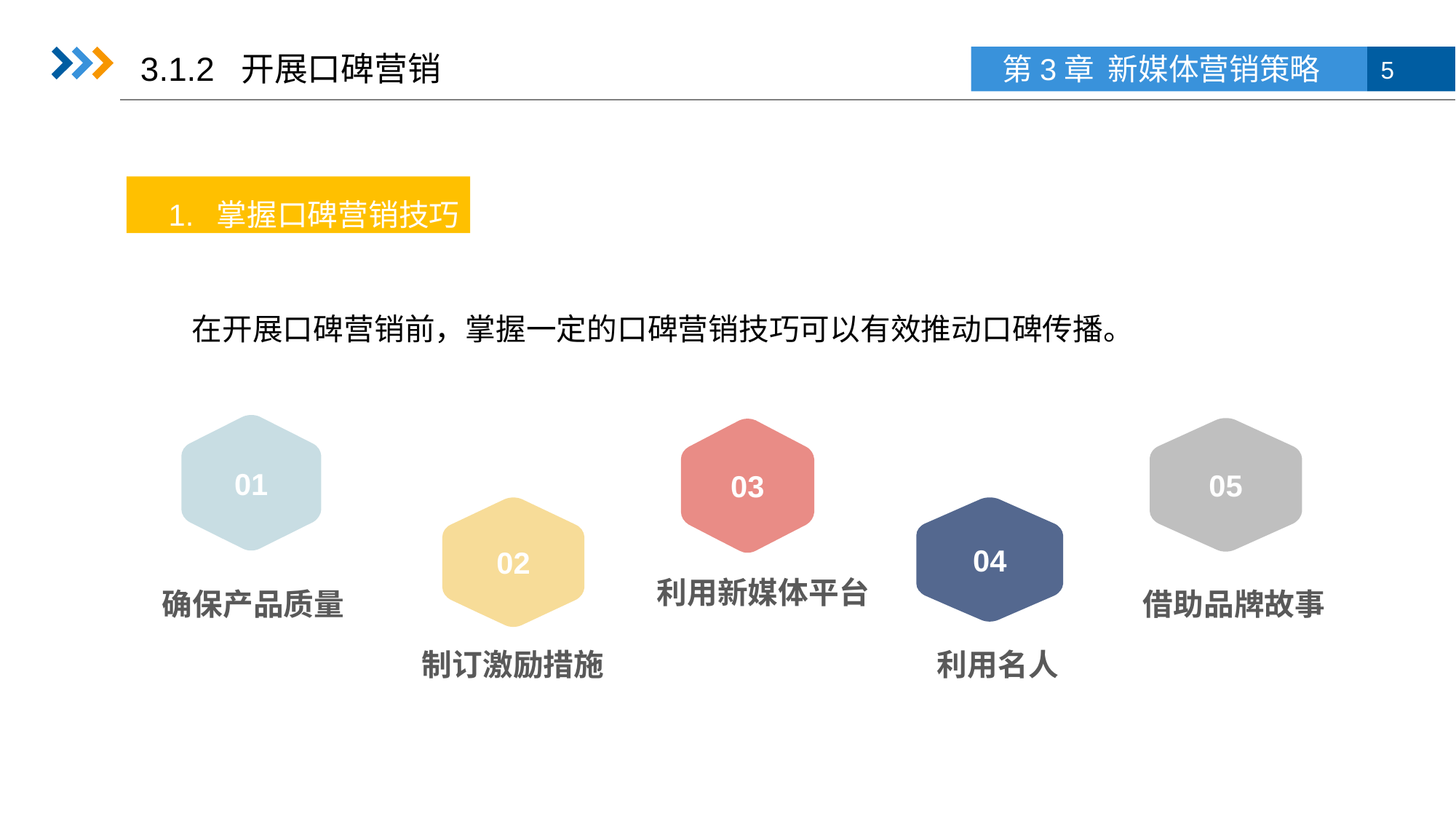

3.1.2  开展口碑营销
1. 掌握口碑营销技巧
在开展口碑营销前，掌握一定的口碑营销技巧可以有效推动口碑传播。
01
05
03
02
04
利用新媒体平台
确保产品质量
借助品牌故事
制订激励措施
利用名人